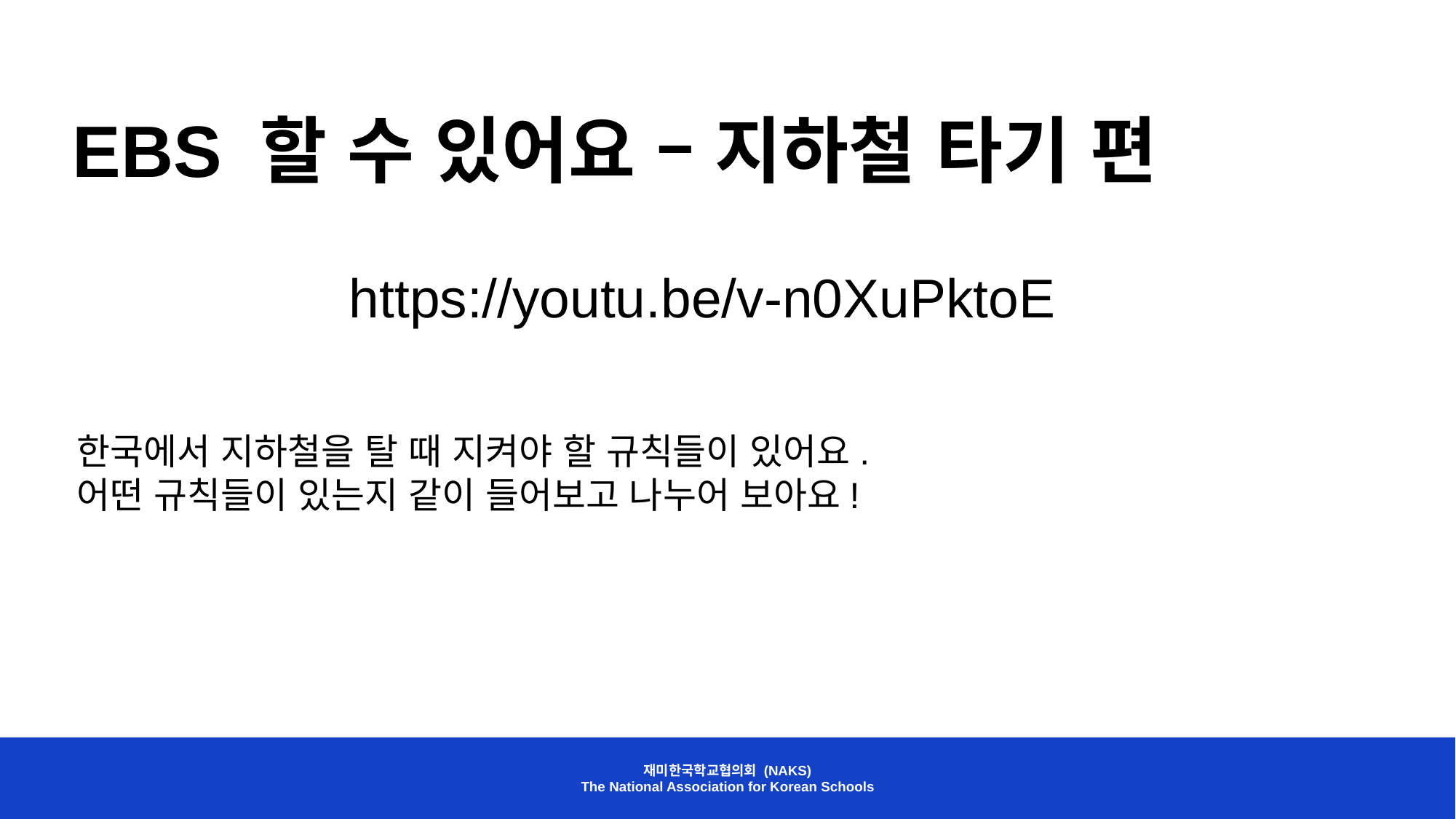

EBS 할 수 있어요 – 지하철 타기 편
https://youtu.be/v-n0XuPktoE
한국에서 지하철을 탈 때 지켜야 할 규칙들이 있어요.
어떤 규칙들이 있는지 같이 들어보고 나누어 보아요!